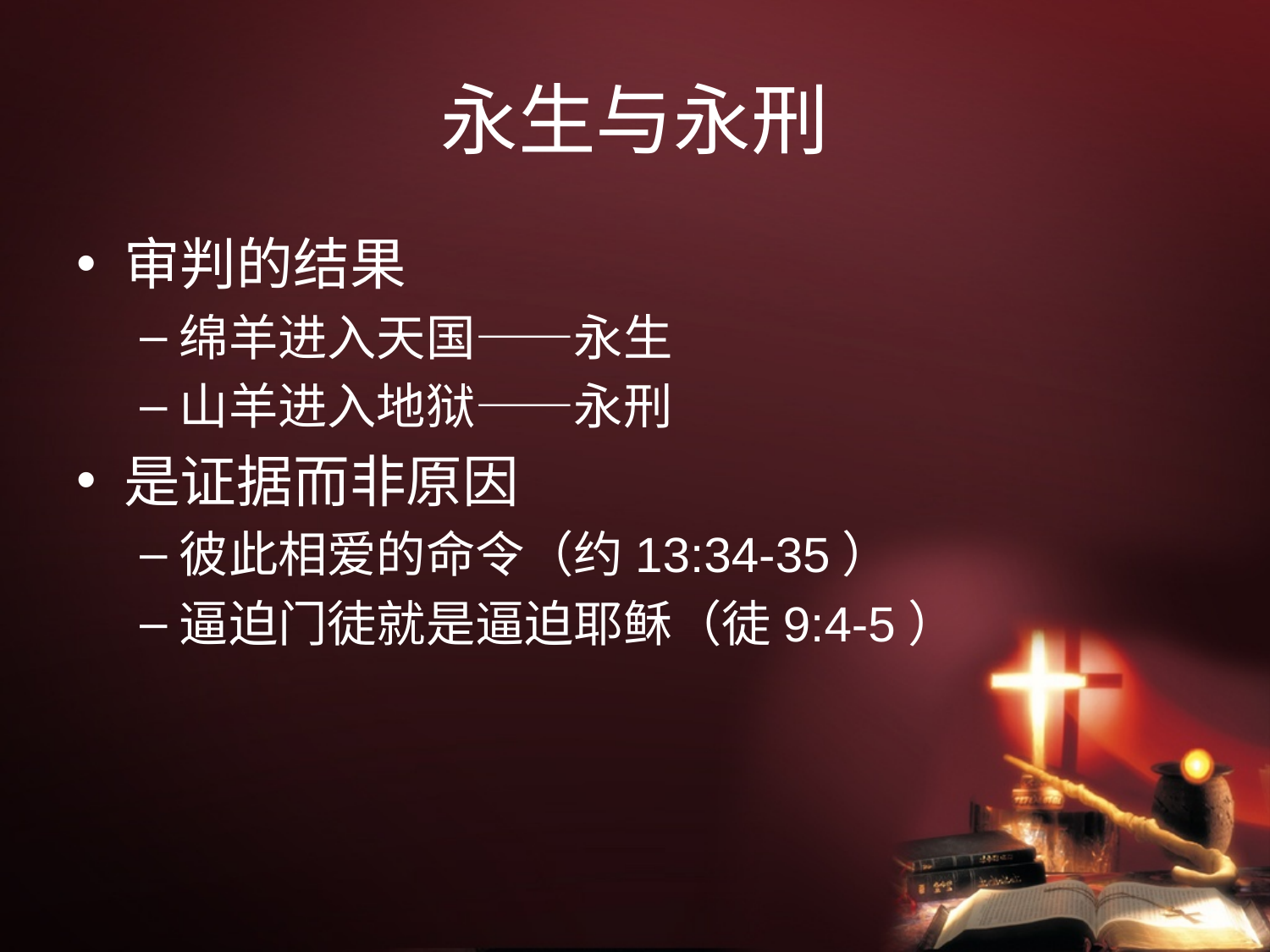

# 永生与永刑
审判的结果
绵羊进入天国——永生
山羊进入地狱——永刑
是证据而非原因
彼此相爱的命令（约13:34-35）
逼迫门徒就是逼迫耶稣（徒9:4-5）